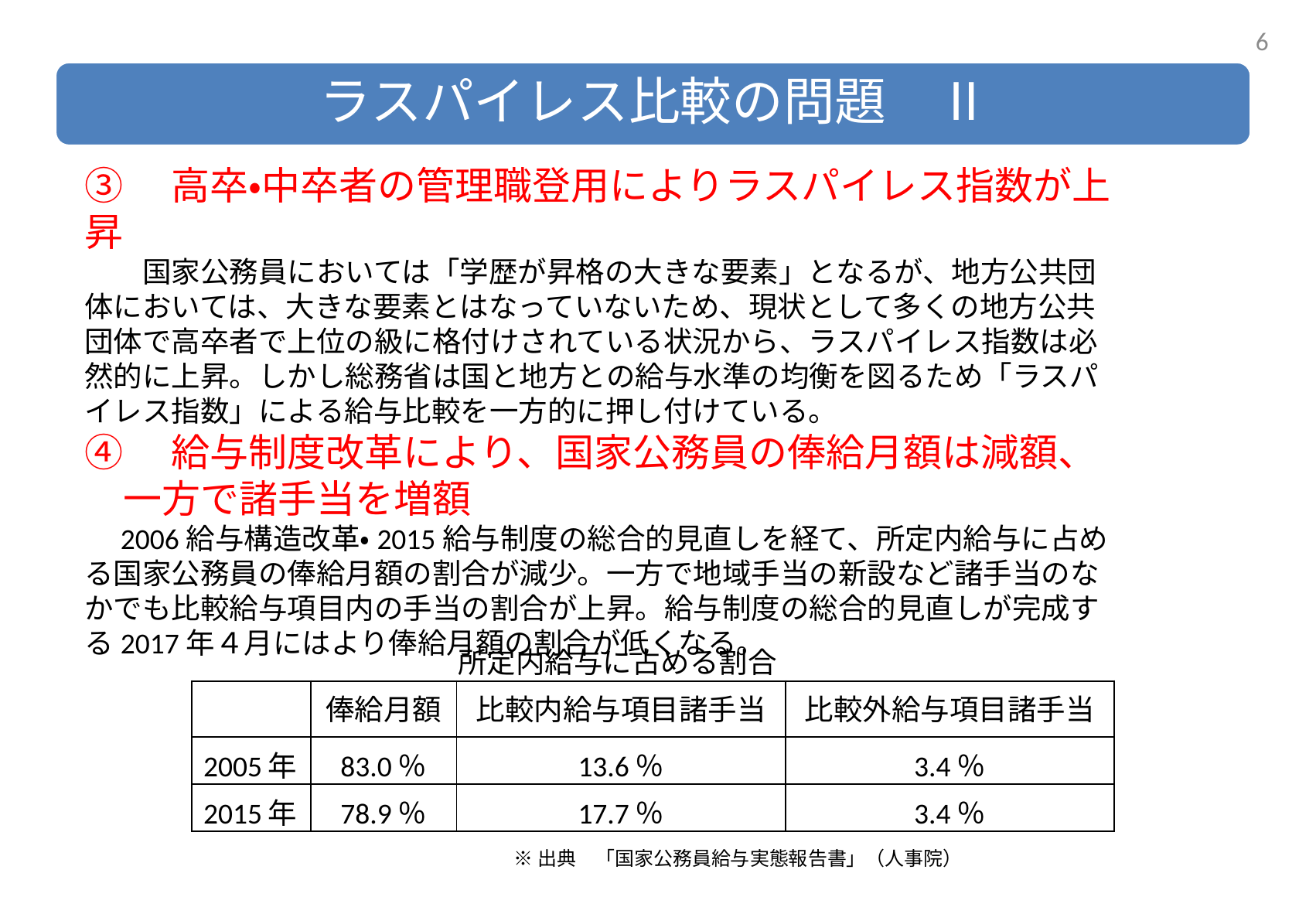

6
ラスパイレス比較の問題　Ⅱ
③　高卒・中卒者の管理職登用によりラスパイレス指数が上昇
　　国家公務員においては「学歴が昇格の大きな要素」となるが、地方公共団体においては、大きな要素とはなっていないため、現状として多くの地方公共団体で高卒者で上位の級に格付けされている状況から、ラスパイレス指数は必然的に上昇。しかし総務省は国と地方との給与水準の均衡を図るため「ラスパイレス指数」による給与比較を一方的に押し付けている。
④　給与制度改革により、国家公務員の俸給月額は減額、
　一方で諸手当を増額
　2006給与構造改革・2015給与制度の総合的見直しを経て、所定内給与に占める国家公務員の俸給月額の割合が減少。一方で地域手当の新設など諸手当のなかでも比較給与項目内の手当の割合が上昇。給与制度の総合的見直しが完成する2017年４月にはより俸給月額の割合が低くなる。
所定内給与に占める割合
|  | 俸給月額 | 比較内給与項目諸手当 | 比較外給与項目諸手当 |
| --- | --- | --- | --- |
| 2005年 | 83.0％ | 13.6％ | 3.4％ |
| 2015年 | 78.9％ | 17.7％ | 3.4％ |
※出典　「国家公務員給与実態報告書」（人事院）